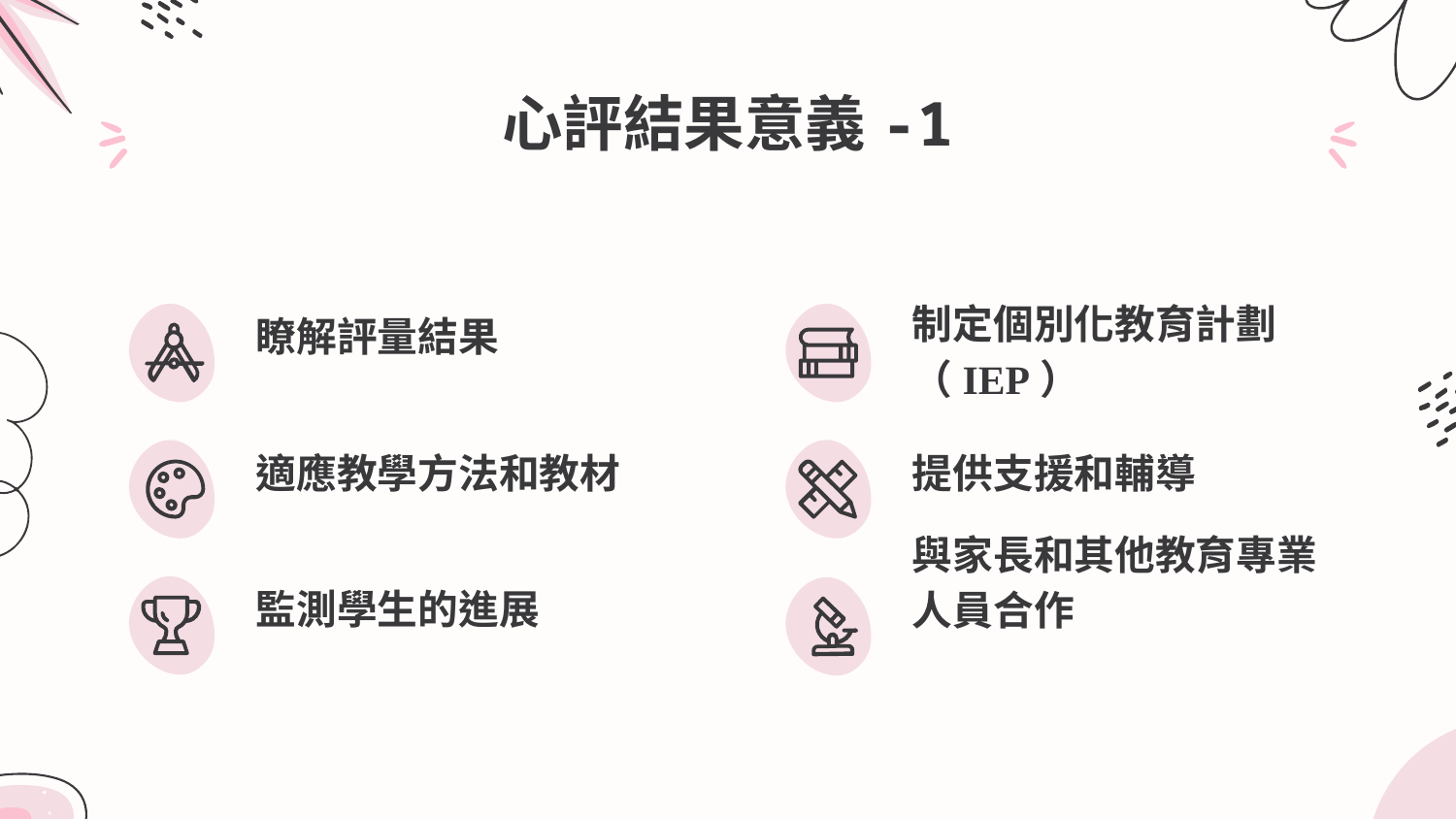

# 心評結果意義-1
瞭解評量結果

制定個別化教育計劃（IEP）

適應教學方法和教材

提供支援和輔導

監測學生的進展

與家長和其他教育專業人員合作